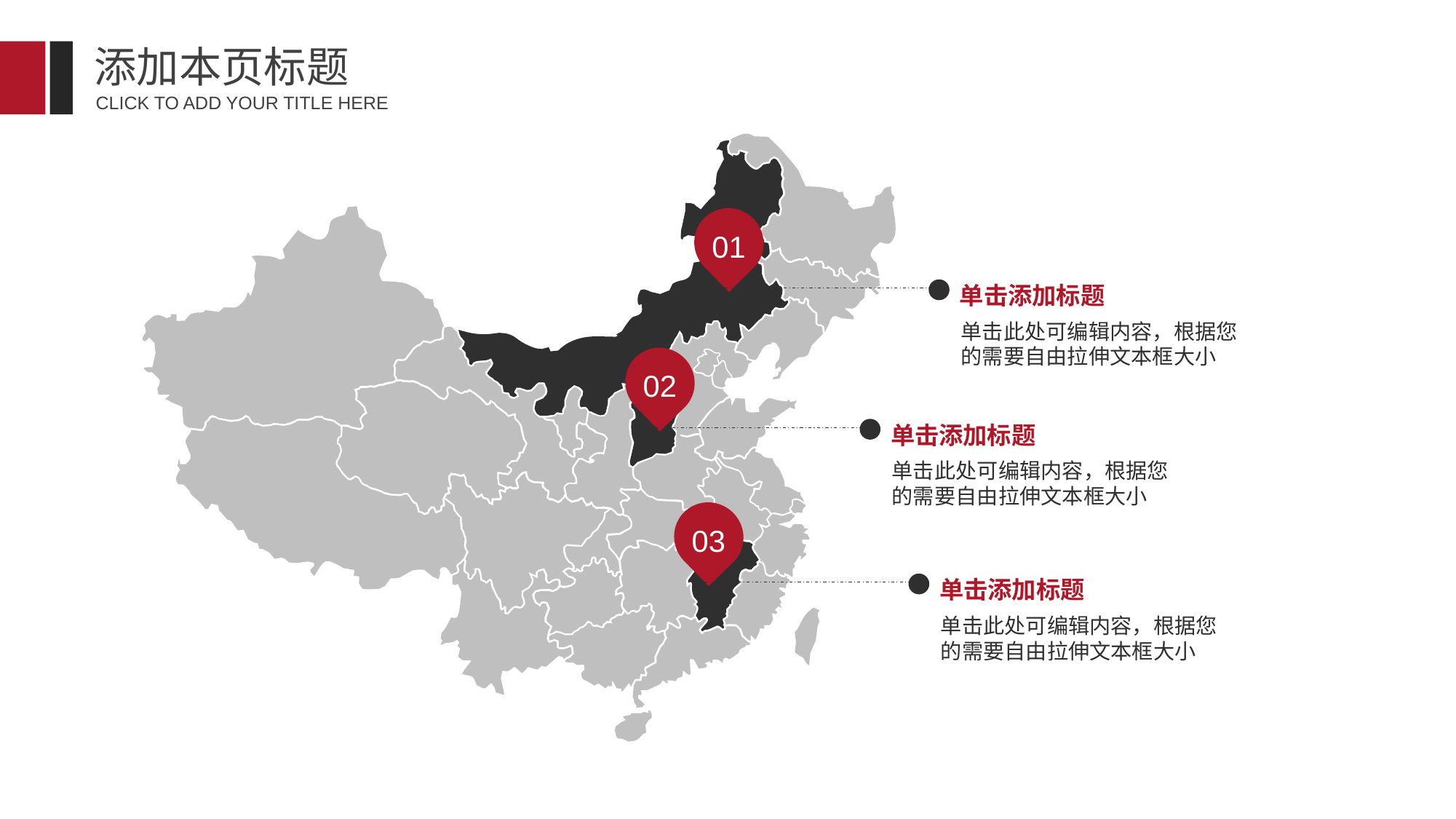

添加本页标题
CLICK TO ADD YOUR TITLE HERE

01

单击添加标题
单击此处可编辑内容，根据您的需要自由拉伸文本框大小

02

单击添加标题
单击此处可编辑内容，根据您的需要自由拉伸文本框大小

03

单击添加标题
单击此处可编辑内容，根据您的需要自由拉伸文本框大小